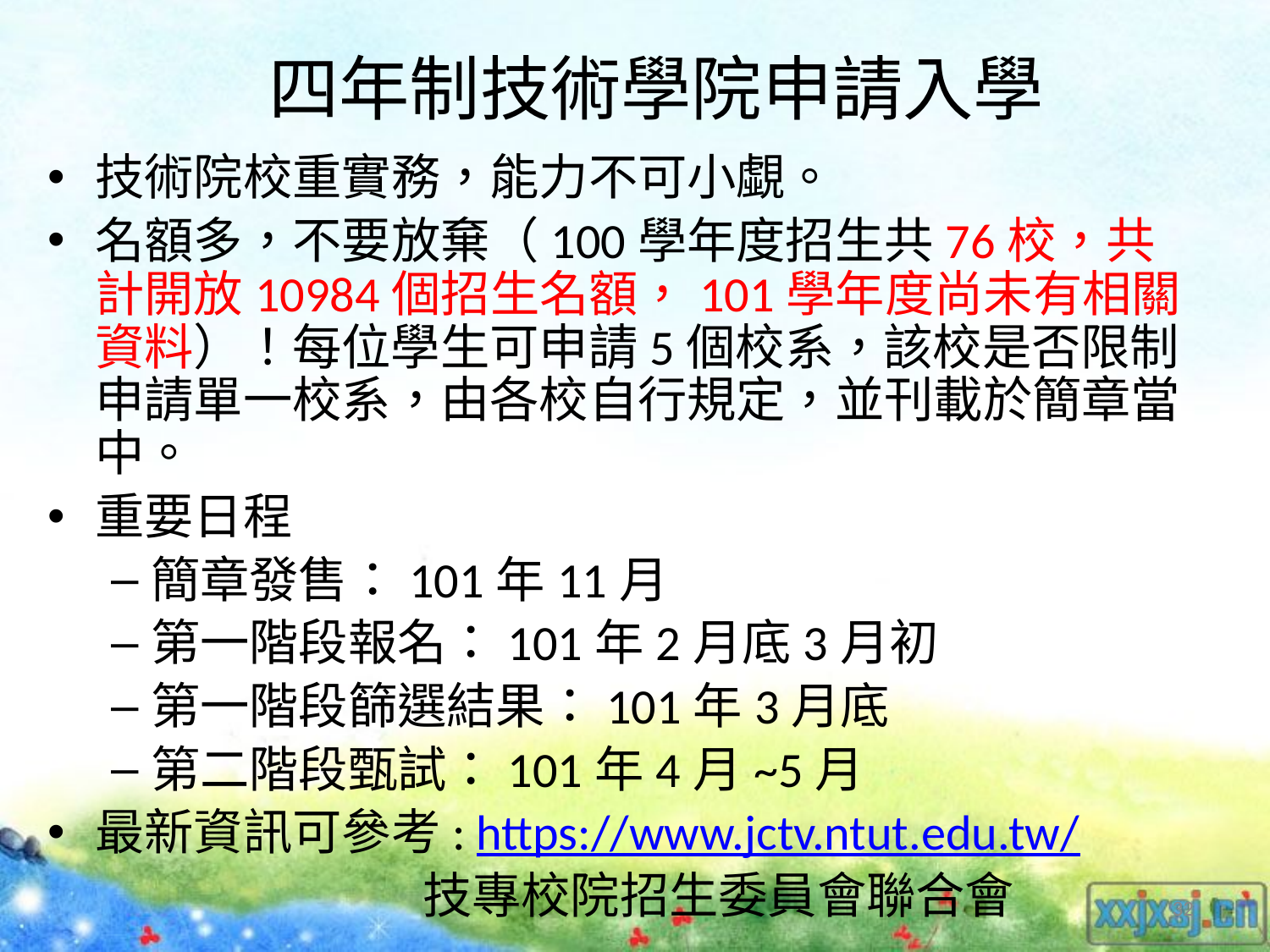

# 四年制技術學院申請入學
技術院校重實務，能力不可小覷。
名額多，不要放棄（100學年度招生共76校，共計開放10984個招生名額，101學年度尚未有相關資料）！每位學生可申請5個校系，該校是否限制申請單一校系，由各校自行規定，並刊載於簡章當中。
重要日程
簡章發售：101年11月
第一階段報名：101年2月底3月初
第一階段篩選結果：101年3月底
第二階段甄試：101年4月~5月
最新資訊可參考: https://www.jctv.ntut.edu.tw/
                                 技專校院招生委員會聯合會
32